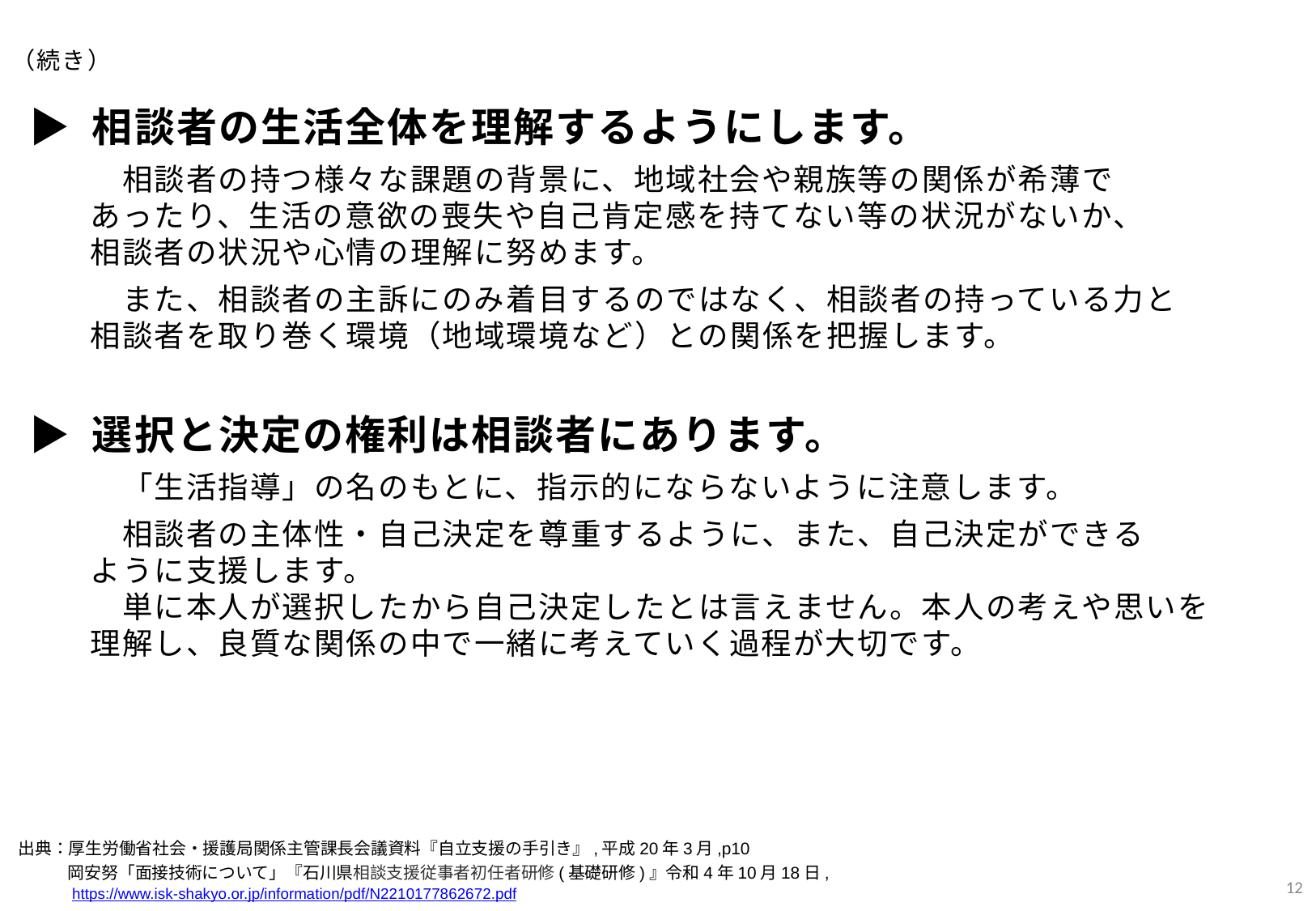

（続き）
▶ 相談者の生活全体を理解するようにします。
　相談者の持つ様々な課題の背景に、地域社会や親族等の関係が希薄で
あったり、生活の意欲の喪失や自己肯定感を持てない等の状況がないか、
相談者の状況や心情の理解に努めます。
　また、相談者の主訴にのみ着目するのではなく、相談者の持っている力と
相談者を取り巻く環境（地域環境など）との関係を把握します。

▶ 選択と決定の権利は相談者にあります。
　「生活指導」の名のもとに、指示的にならないように注意します。
　相談者の主体性・自己決定を尊重するように、また、自己決定ができる
ように支援します。
　単に本人が選択したから自己決定したとは言えません。本人の考えや思いを
理解し、良質な関係の中で一緒に考えていく過程が大切です。

出典：厚生労働省社会・援護局関係主管課長会議資料『自立支援の手引き』,平成20年3月,p10
　　　岡安努「面接技術について」『石川県相談支援従事者初任者研修(基礎研修)』令和4年10月18日,
　　　https://www.isk-shakyo.or.jp/information/pdf/N2210177862672.pdf
12